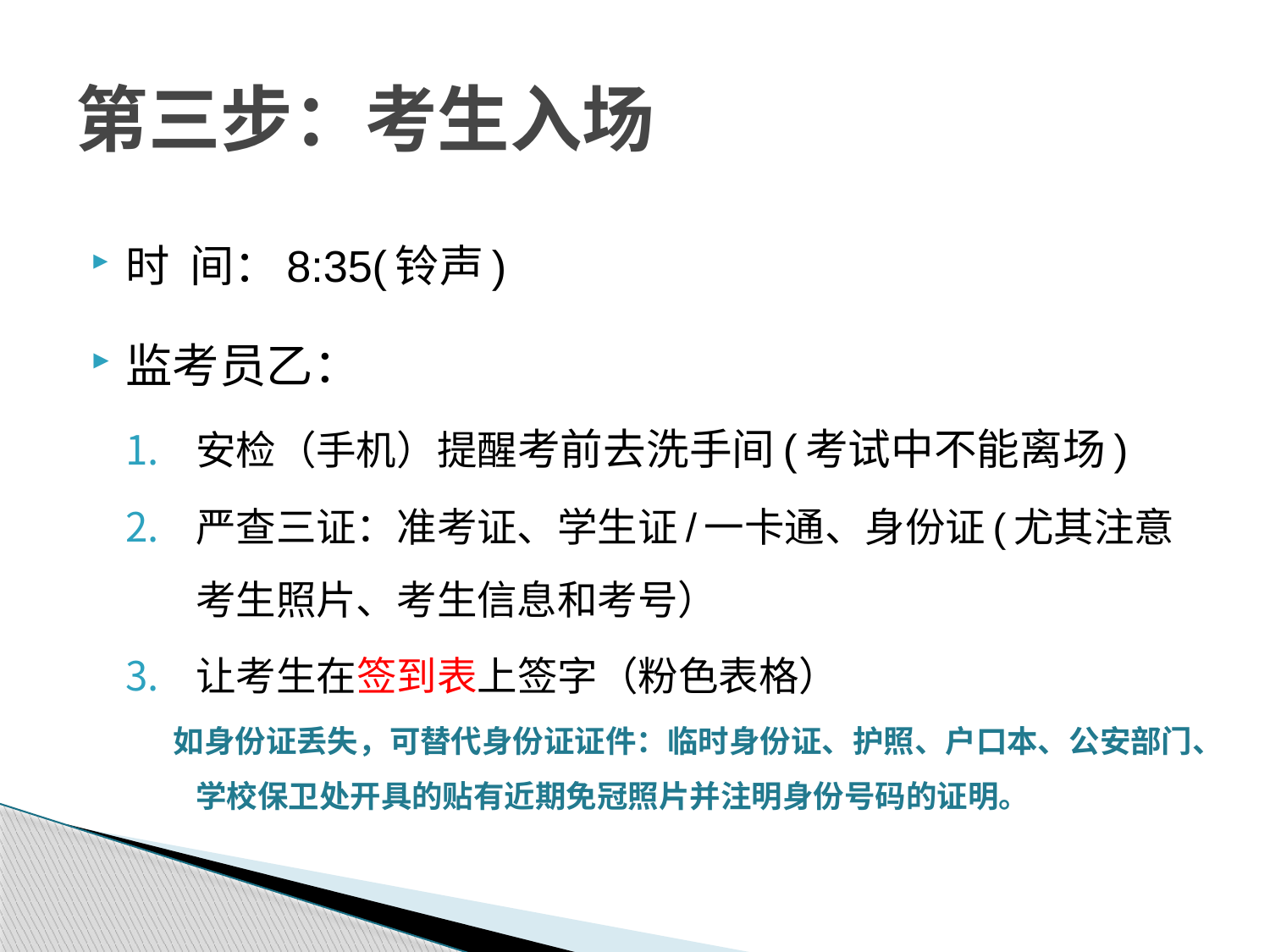

# 第三步：考生入场
时  间：8:35(铃声)
监考员乙：
安检（手机）提醒考前去洗手间(考试中不能离场)
严查三证：准考证、学生证/一卡通、身份证(尤其注意考生照片、考生信息和考号）
让考生在签到表上签字（粉色表格）
      如身份证丢失，可替代身份证证件：临时身份证、护照、户口本、公安部门、学校保卫处开具的贴有近期免冠照片并注明身份号码的证明。